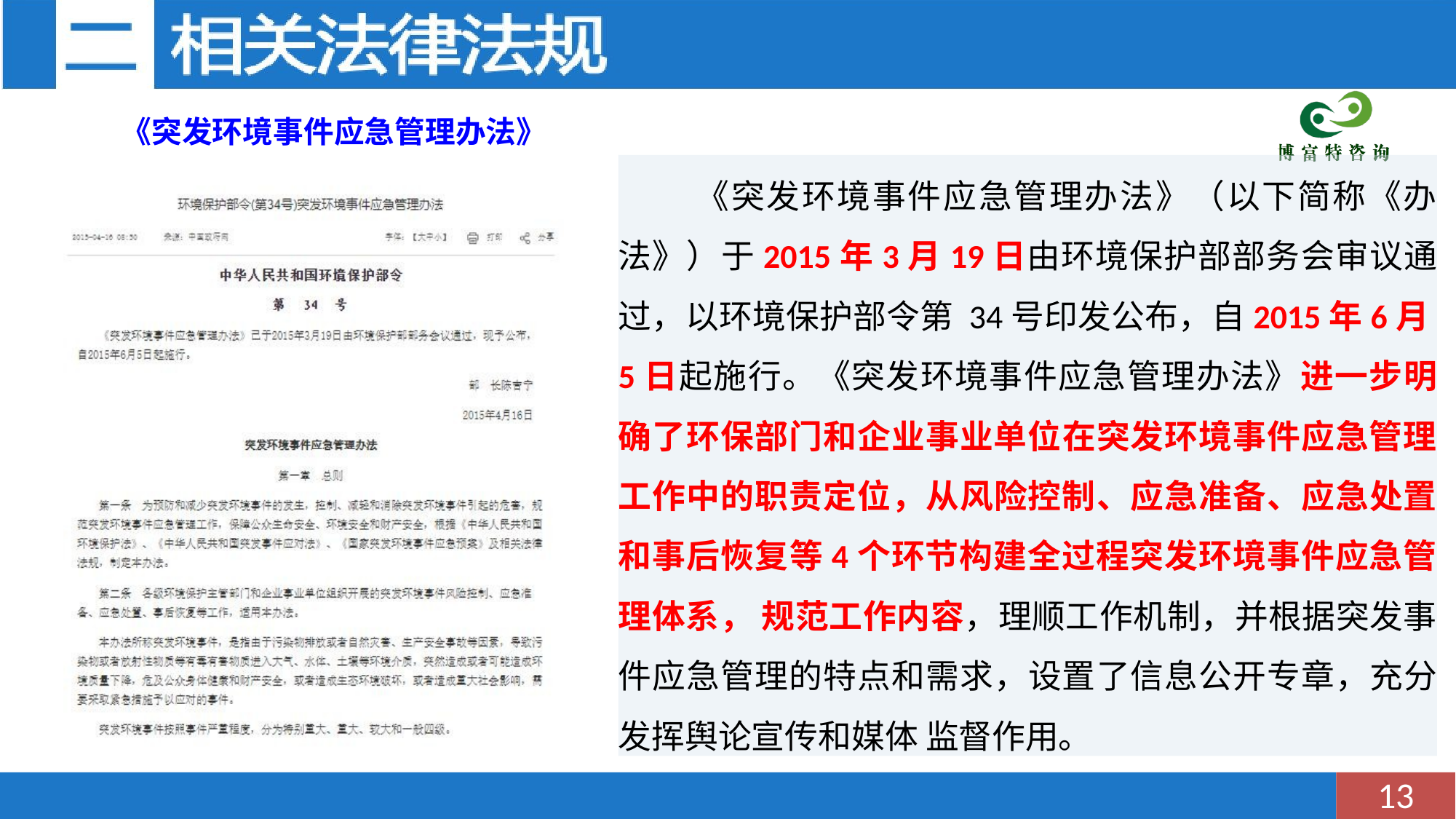

《突发环境事件应急管理办法》
       《突发环境事件应急管理办法》（以下简称《办法》）于2015年3月19日由环境保护部部务会审议通过，以环境保护部令第 34号印发公布，自2015年6月5日起施行。《突发环境事件应急管理办法》进一步明确了环保部门和企业事业单位在突发环境事件应急管理工作中的职责定位，从风险控制、应急准备、应急处置和事后恢复等4个环节构建全过程突发环境事件应急管理体系， 规范工作内容，理顺工作机制，并根据突发事件应急管理的特点和需求，设置了信息公开专章，充分发挥舆论宣传和媒体 监督作用。

12

13